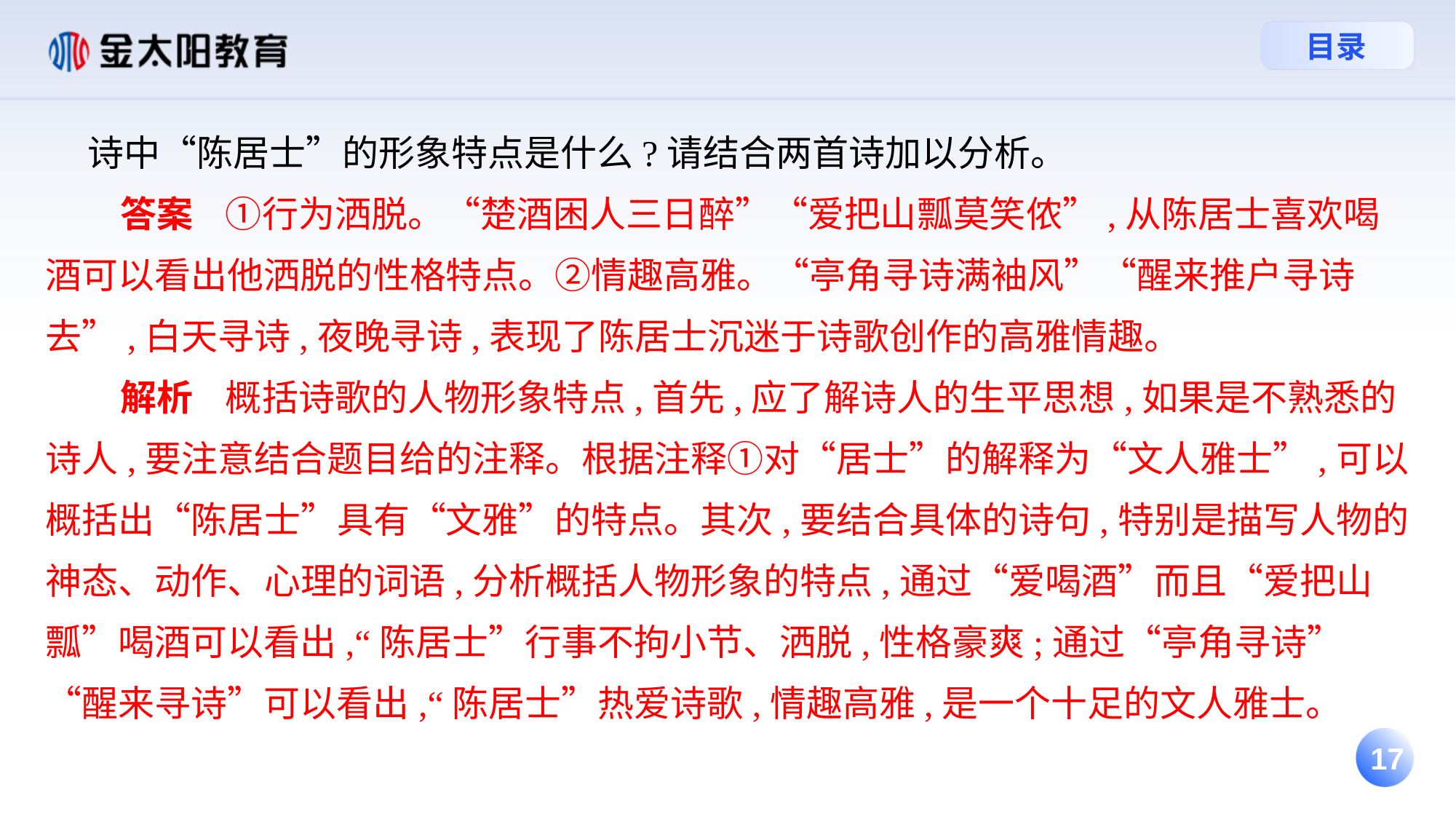

诗中“陈居士”的形象特点是什么?请结合两首诗加以分析。
        答案    ①行为洒脱。“楚酒困人三日醉”“爱把山瓢莫笑侬”,从陈居士喜欢喝酒可以看出他洒脱的性格特点。②情趣高雅。“亭角寻诗满袖风”“醒来推户寻诗去”,白天寻诗,夜晚寻诗,表现了陈居士沉迷于诗歌创作的高雅情趣。
        解析    概括诗歌的人物形象特点,首先,应了解诗人的生平思想,如果是不熟悉的诗人,要注意结合题目给的注释。根据注释①对“居士”的解释为“文人雅士”,可以概括出“陈居士”具有“文雅”的特点。其次,要结合具体的诗句,特别是描写人物的神态、动作、心理的词语,分析概括人物形象的特点,通过“爱喝酒”而且“爱把山瓢”喝酒可以看出,“陈居士”行事不拘小节、洒脱,性格豪爽;通过“亭角寻诗”“醒来寻诗”可以看出,“陈居士”热爱诗歌,情趣高雅,是一个十足的文人雅士。